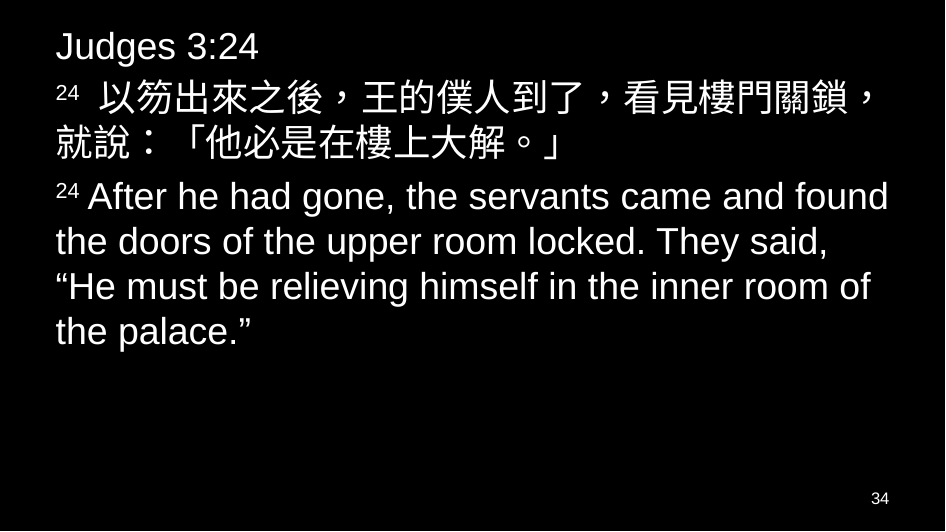

Judges 3:24
24 以笏出來之後，王的僕人到了，看見樓門關鎖，就說：「他必是在樓上大解。」
24 After he had gone, the servants came and found the doors of the upper room locked. They said, “He must be relieving himself in the inner room of the palace.”
34